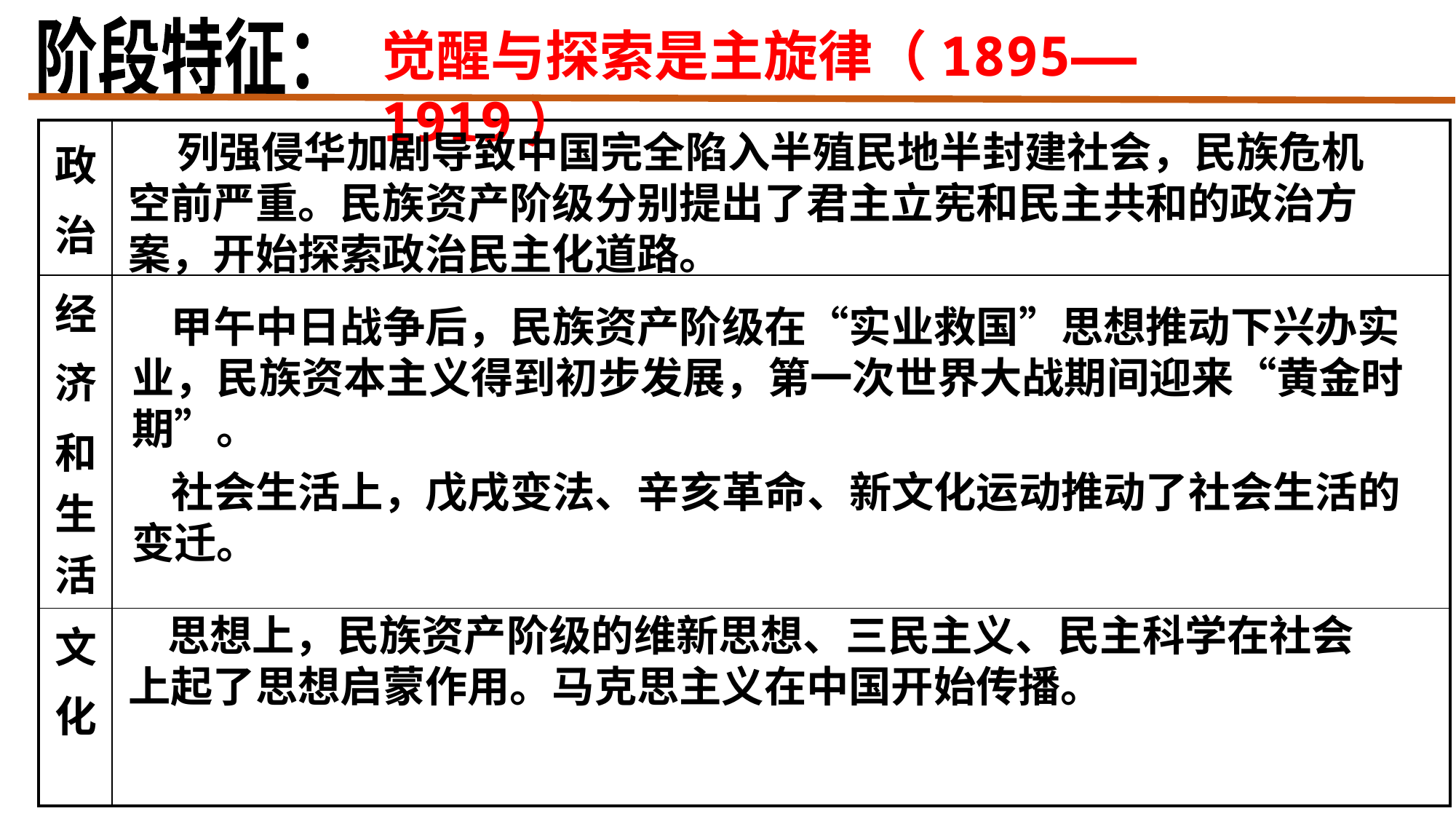

阶段特征：
觉醒与探索是主旋律（1895——1919）
| 政 治 |  |
| --- | --- |
| 经 济 和生活 |  |
| 文 化 |  |
    列强侵华加剧导致中国完全陷入半殖民地半封建社会，民族危机空前严重。民族资产阶级分别提出了君主立宪和民主共和的政治方案，开始探索政治民主化道路。
   甲午中日战争后，民族资产阶级在“实业救国”思想推动下兴办实业，民族资本主义得到初步发展，第一次世界大战期间迎来“黄金时期”。
   社会生活上，戊戌变法、辛亥革命、新文化运动推动了社会生活的变迁。
   思想上，民族资产阶级的维新思想、三民主义、民主科学在社会上起了思想启蒙作用。马克思主义在中国开始传播。